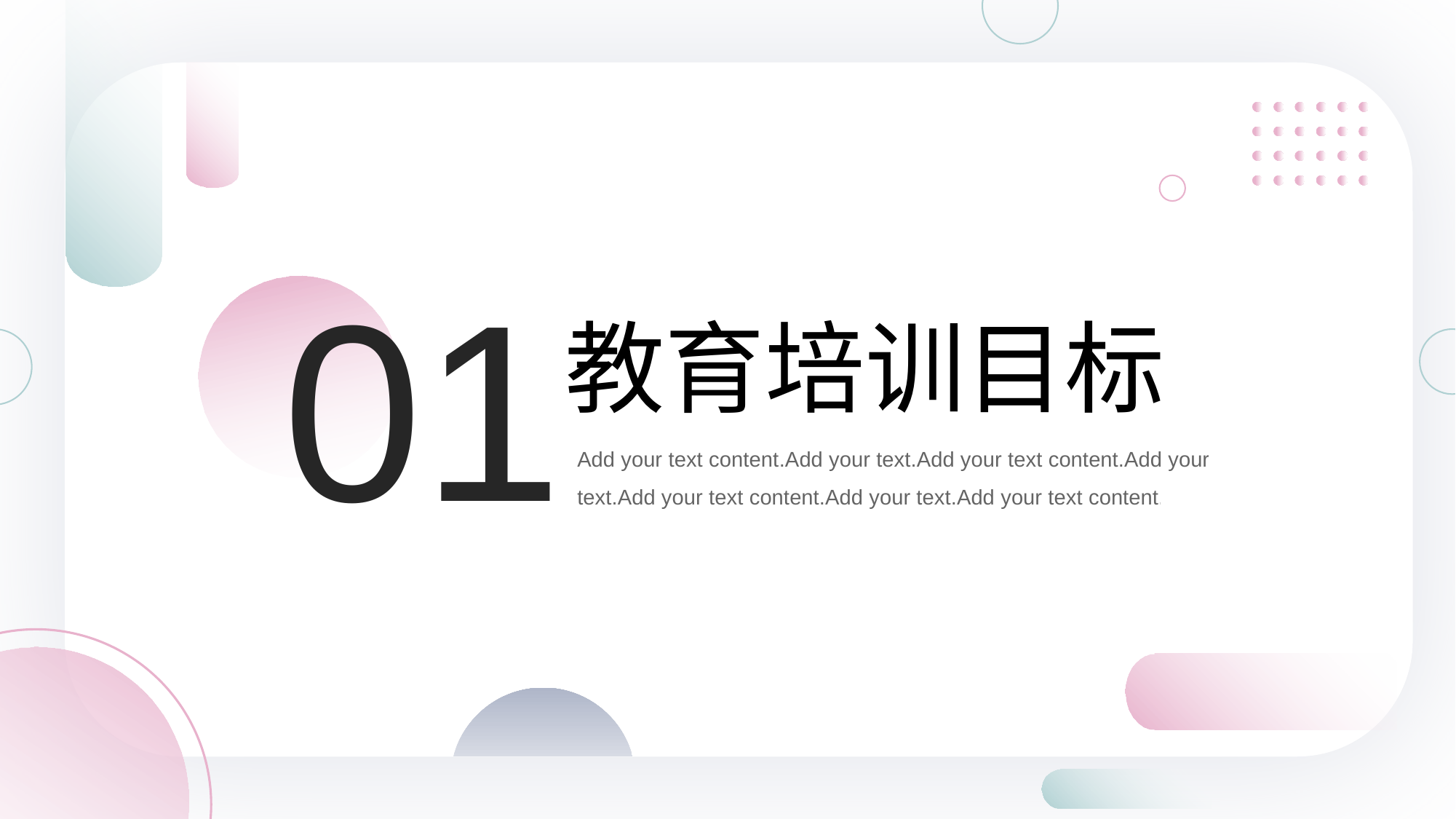

https://www.ypppt.com/
01

教育培训目标
Add your text content.Add your text.Add your text content.Add your text.Add your text content.Add your text.Add your text content.